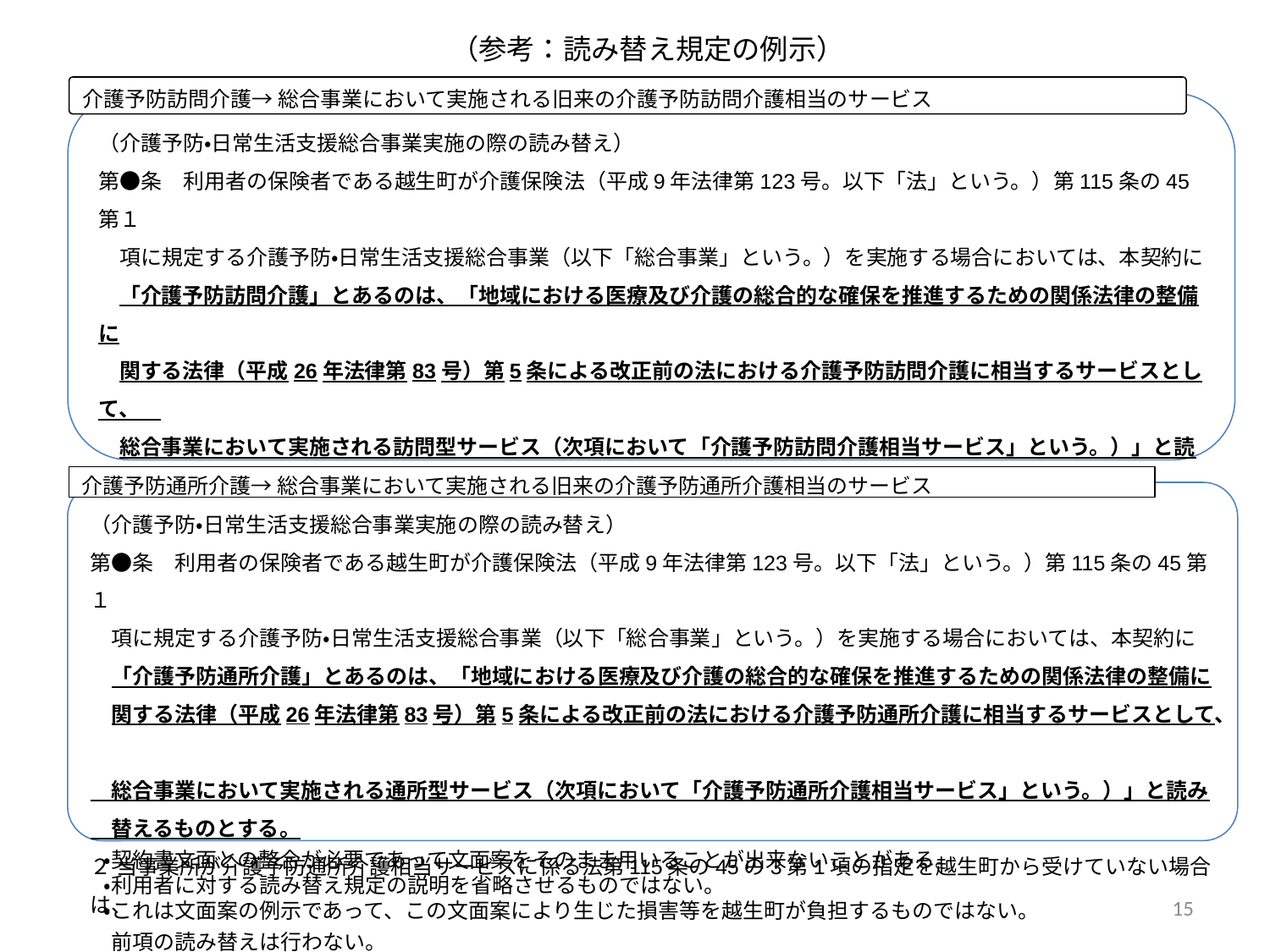

（参考：読み替え規定の例示）
介護予防訪問介護→ 総合事業において実施される旧来の介護予防訪問介護相当のサービス
（介護予防・⽇常⽣活⽀援総合事業実施の際の読み替え）
第●条　利⽤者の保険者である越生町が介護保険法（平成9年法律第123号。以下「法」という。）第115条の45第１
　項に規定する介護予防・⽇常⽣活⽀援総合事業（以下「総合事業」という。）を実施する場合においては、本契約に
　「介護予防訪問介護」とあるのは、「地域における医療及び介護の総合的な確保を推進するための関係法律の整備に
　関する法律（平成26年法律第83号）第5条による改正前の法における介護予防訪問介護に相当するサービスとして、
　総合事業において実施される訪問型サービス（次項において「介護予防訪問介護相当サービス」という。）」と読み
　替えるものとする。
２ 当事業所が介護予防訪問介護相当サービスに係る法第115条の45の3第1項の指定を越生町から受けていない場合は、
　前項の読み替えは⾏わない。

介護予防通所介護→ 総合事業において実施される旧来の介護予防通所介護相当のサービス
（介護予防・⽇常⽣活⽀援総合事業実施の際の読み替え）
第●条　利⽤者の保険者である越生町が介護保険法（平成9年法律第123号。以下「法」という。）第115条の45第１
　項に規定する介護予防・⽇常⽣活⽀援総合事業（以下「総合事業」という。）を実施する場合においては、本契約に
　「介護予防通所介護」とあるのは、「地域における医療及び介護の総合的な確保を推進するための関係法律の整備に
　関する法律（平成26年法律第83号）第5条による改正前の法における介護予防通所介護に相当するサービスとして、
　総合事業において実施される通所型サービス（次項において「介護予防通所介護相当サービス」という。）」と読み
　替えるものとする。
２ 当事業所が介護予防通所介護相当サービスに係る法第115条の45の3第1項の指定を越生町から受けていない場合は、
　前項の読み替えは⾏わない。
・契約書文面との整合が必要であって文面案をそのまま用いることが出来ないことがある。
・利用者に対する読み替え規定の説明を省略させるものではない。
・これは文面案の例示であって、この文面案により生じた損害等を越生町が負担するものではない。
15